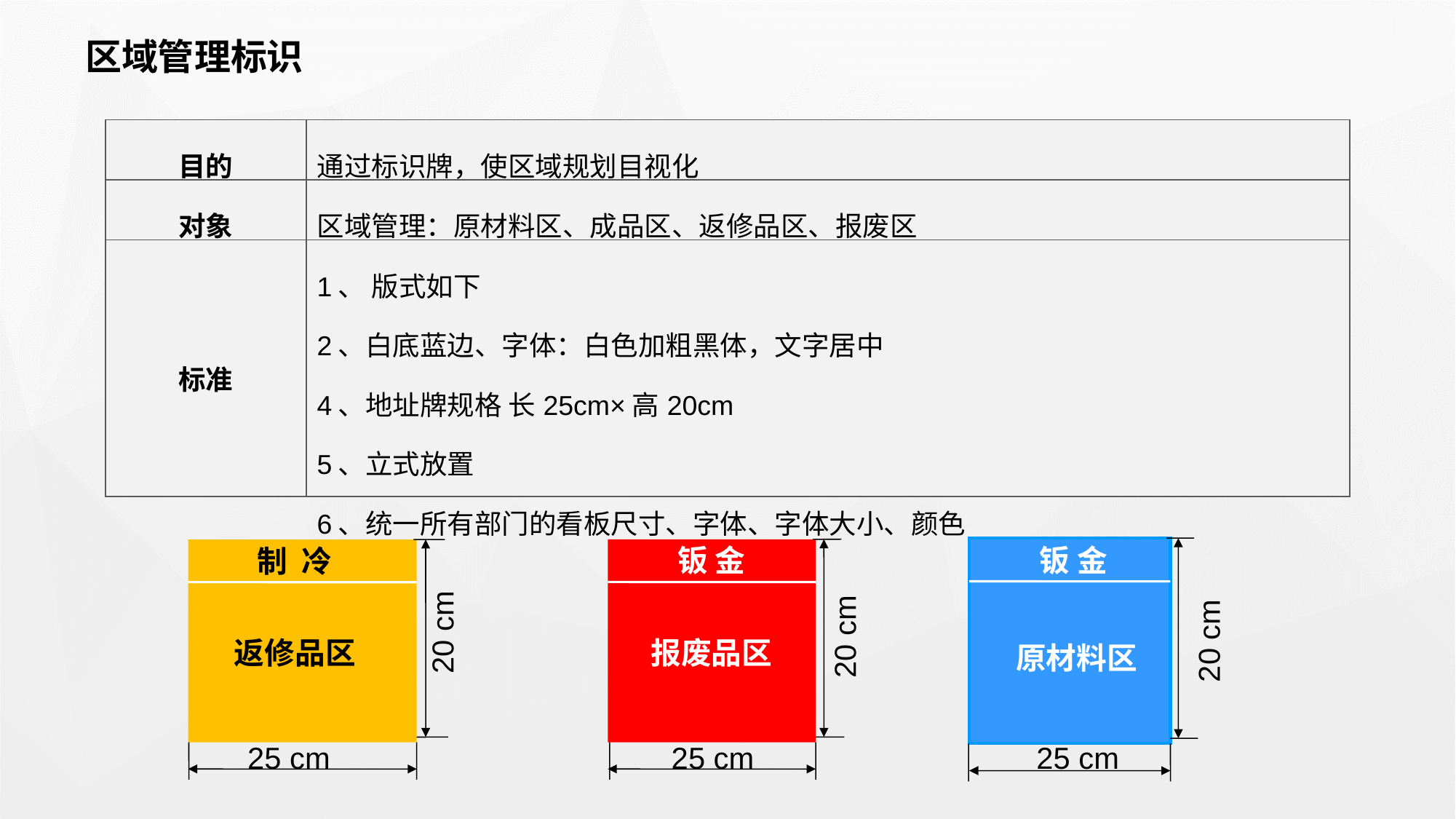

区域管理标识
| 目的 | 通过标识牌，使区域规划目视化 |
| --- | --- |
| 对象 | 区域管理：原材料区、成品区、返修品区、报废区 |
| 标准 | 1、 版式如下 2、白底蓝边、字体：白色加粗黑体，文字居中 4、地址牌规格 长25cm×高20cm 5、立式放置 6、统一所有部门的看板尺寸、字体、字体大小、颜色 |

20 cm

25 cm

钣 金
钣 金
制  冷

20 cm

25 cm

20 cm

25 cm

返修品区
报废品区
原材料区